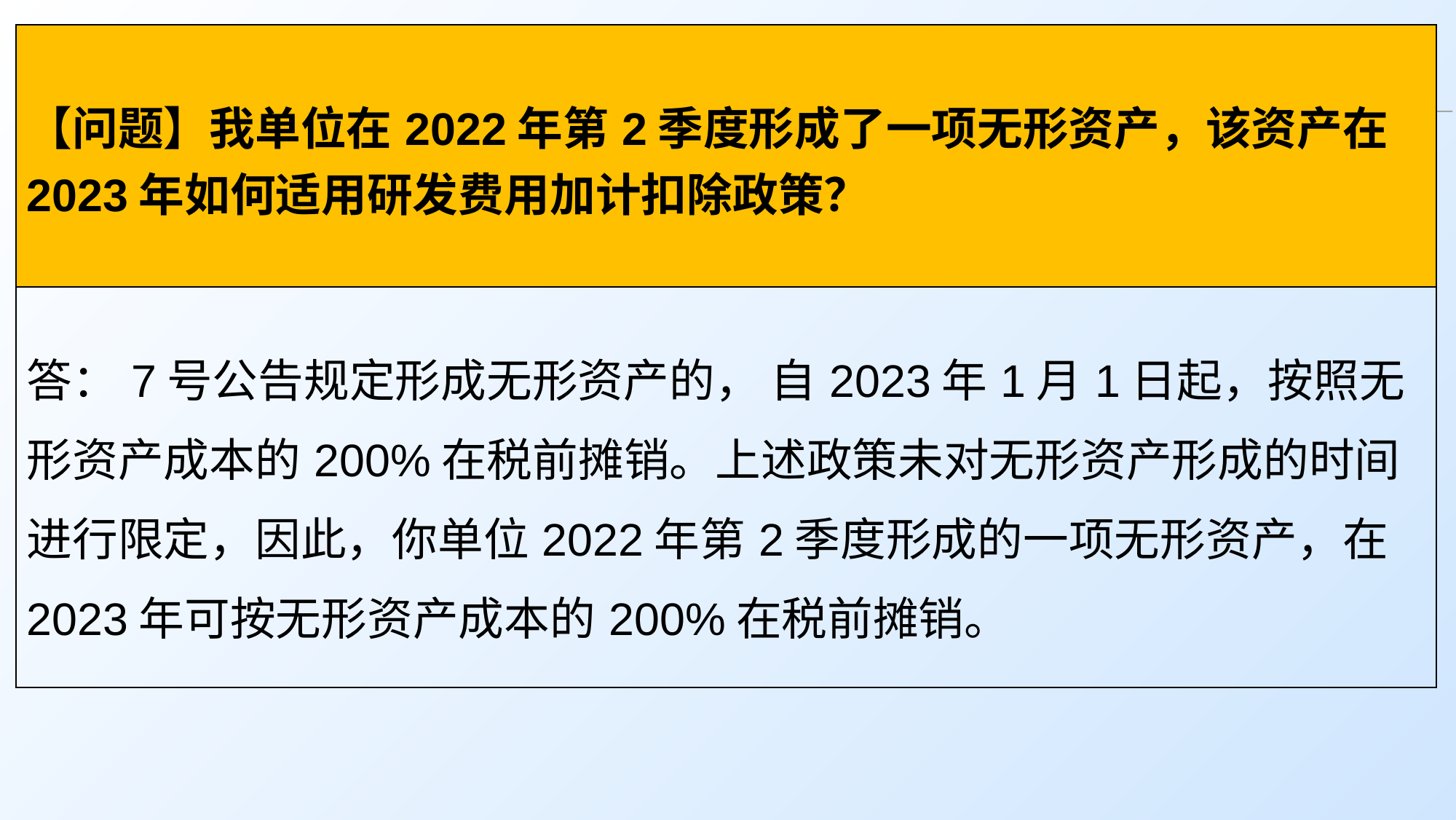

| 【问题】我单位在2022年第2季度形成了一项无形资产，该资产在2023年如何适用研发费用加计扣除政策？ |
| --- |
| 答：7号公告规定形成无形资产的， 自2023年1月1日起，按照无形资产成本的200%在税前摊销。上述政策未对无形资产形成的时间进行限定，因此，你单位2022年第2季度形成的一项无形资产，在2023年可按无形资产成本的200%在税前摊销。 |